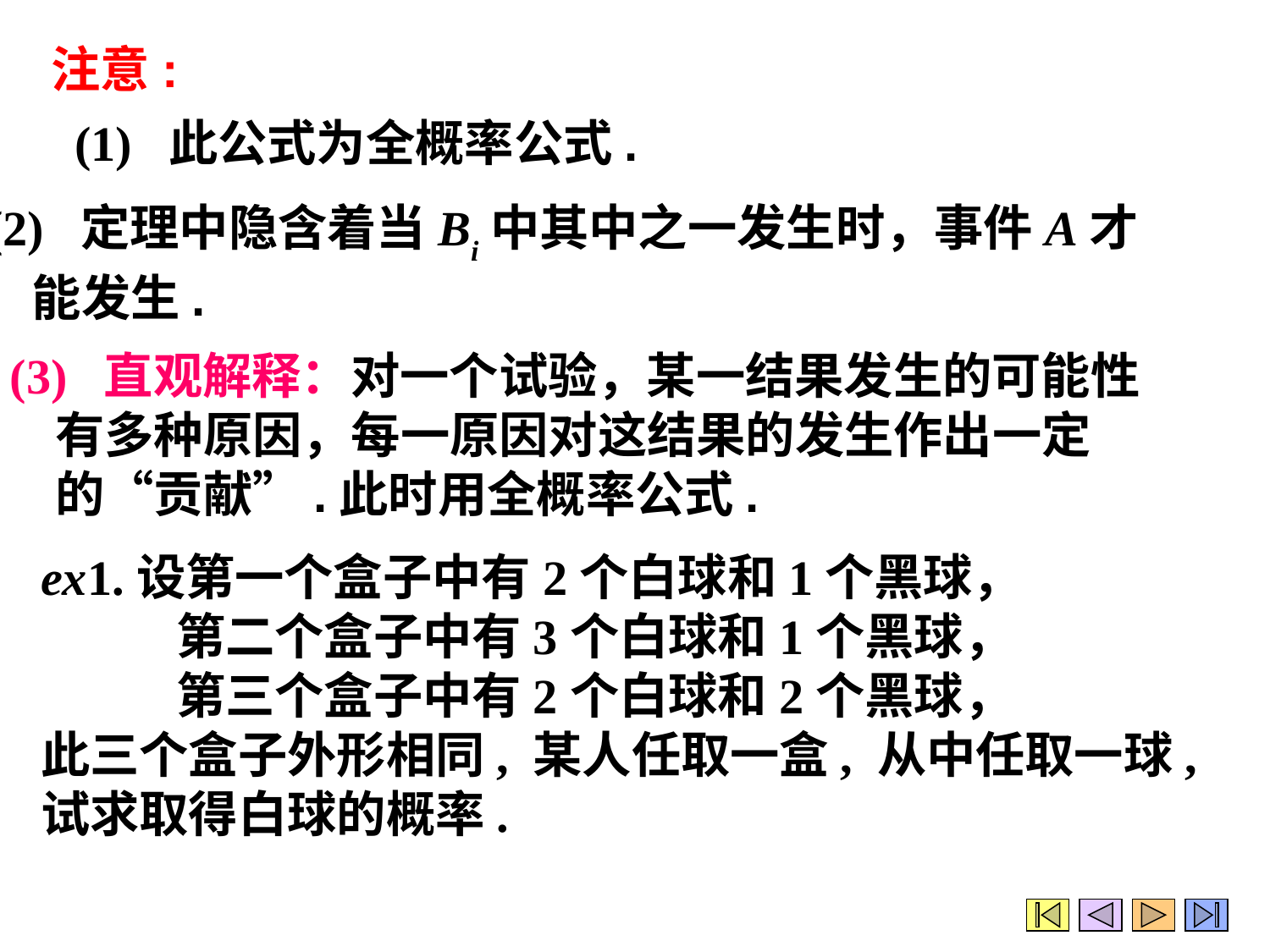

注意:
(1)  此公式为全概率公式.
(2)  定理中隐含着当Bi中其中之一发生时，事件A才
   能发生.
(3)  直观解释：对一个试验，某一结果发生的可能性
   有多种原因，每一原因对这结果的发生作出一定
   的“贡献”.此时用全概率公式.
ex1.设第一个盒子中有2个白球和1个黑球，
           第二个盒子中有3个白球和1个黑球，
           第三个盒子中有2个白球和2个黑球，
此三个盒子外形相同, 某人任取一盒, 从中任取一球,
试求取得白球的概率.